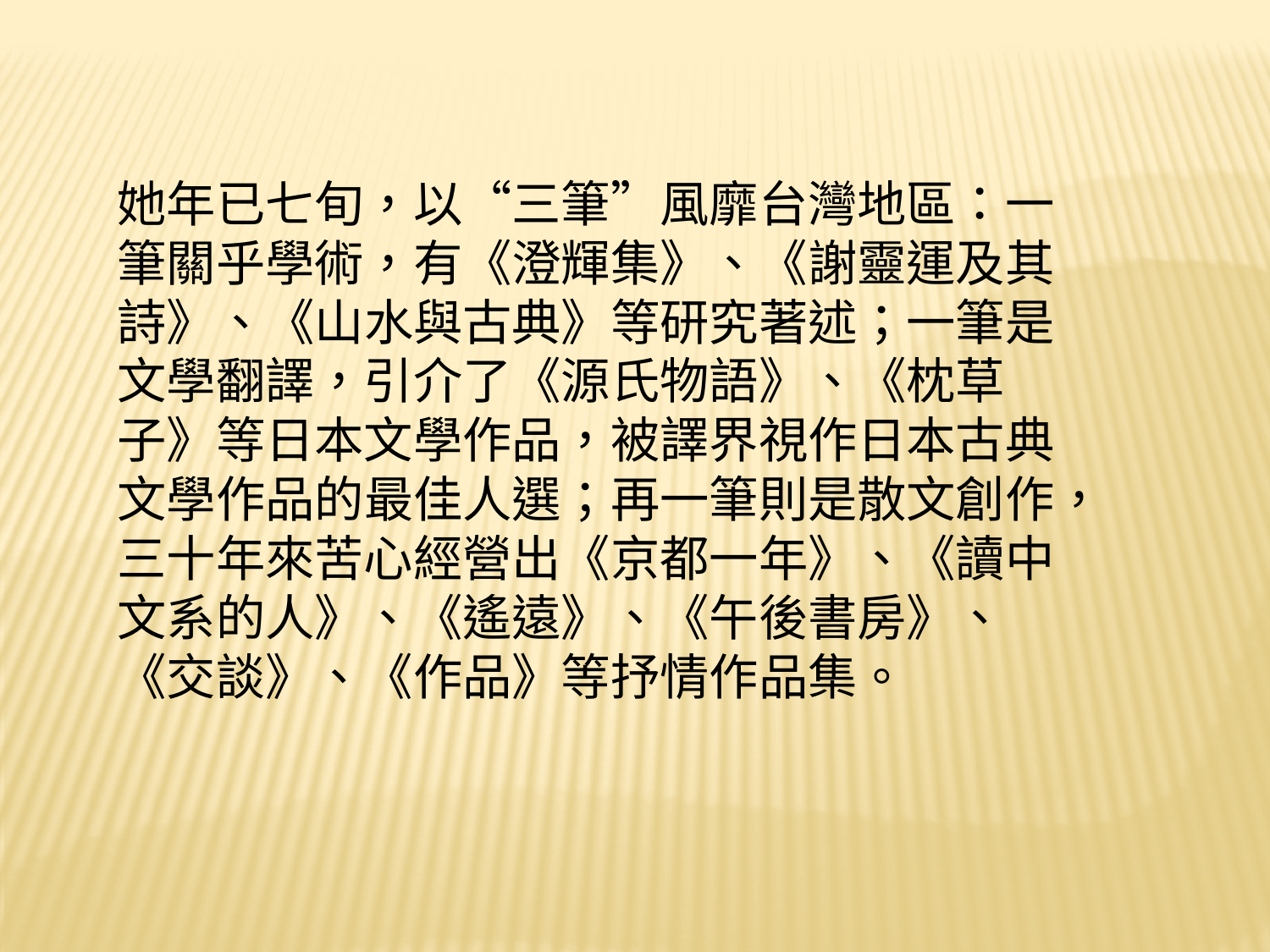

她年已七旬，以“三筆”風靡台灣地區：一筆關乎學術，有《澄輝集》、《謝靈運及其詩》、《山水與古典》等研究著述；一筆是文學翻譯，引介了《源氏物語》、《枕草子》等日本文學作品，被譯界視作日本古典文學作品的最佳人選；再一筆則是散文創作，三十年來苦心經營出《京都一年》、《讀中文系的人》、《遙遠》、《午後書房》、《交談》、《作品》等抒情作品集。